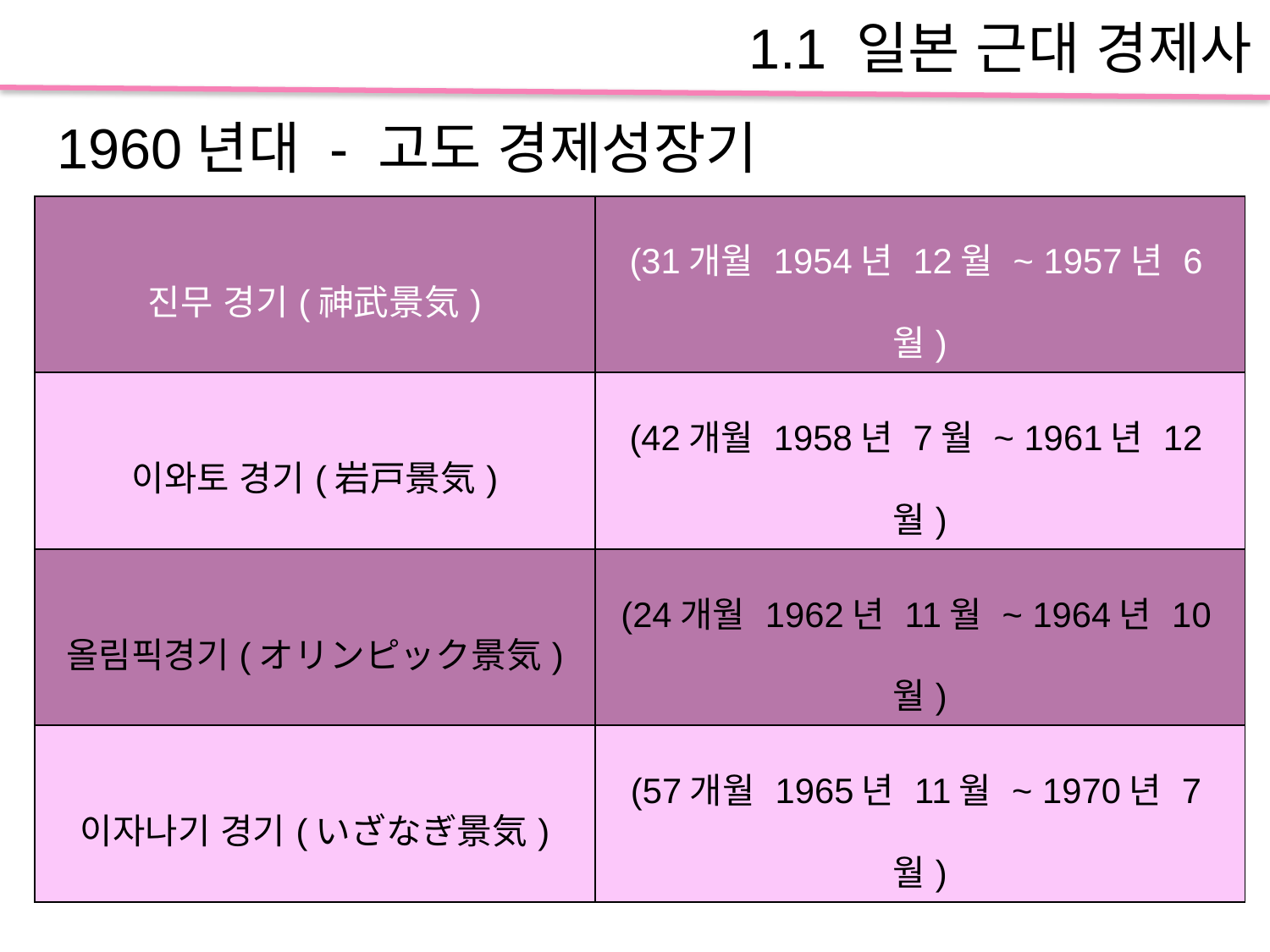

1.1 일본 근대 경제사
1960년대 - 고도 경제성장기

| 진무 경기(神武景気) | (31개월 1954년 12월 ~ 1957년 6월) |
| --- | --- |
| 이와토 경기(岩戸景気) | (42개월 1958년 7월 ~ 1961년 12월) |
| 올림픽경기(オリンピック景気) | (24개월 1962년 11월 ~ 1964년 10월) |
| 이자나기 경기(いざなぎ景気) | (57개월 1965년 11월 ~ 1970년 7월) |